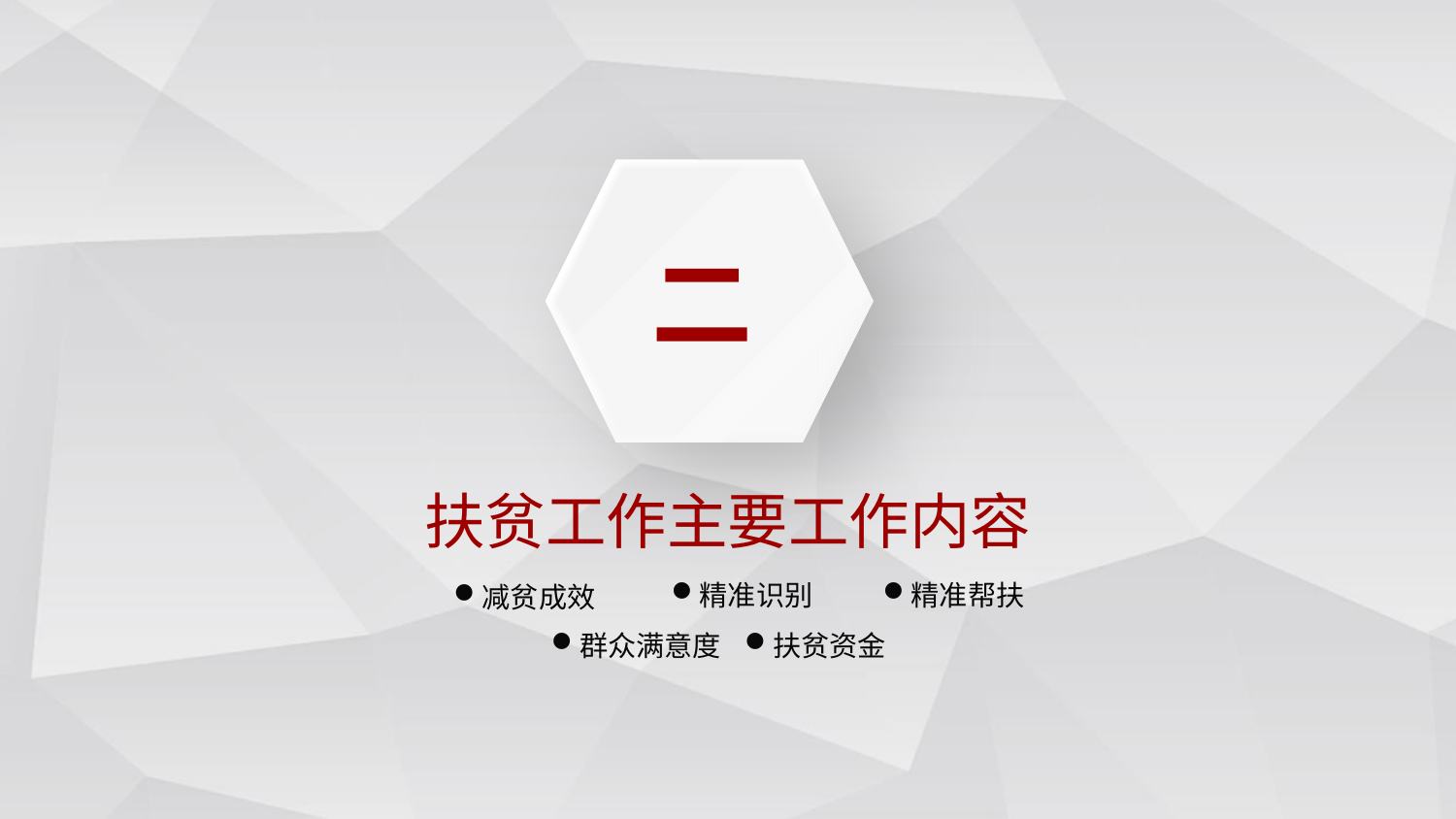

二
扶贫工作主要工作内容
精准识别
精准帮扶
减贫成效
群众满意度
扶贫资金